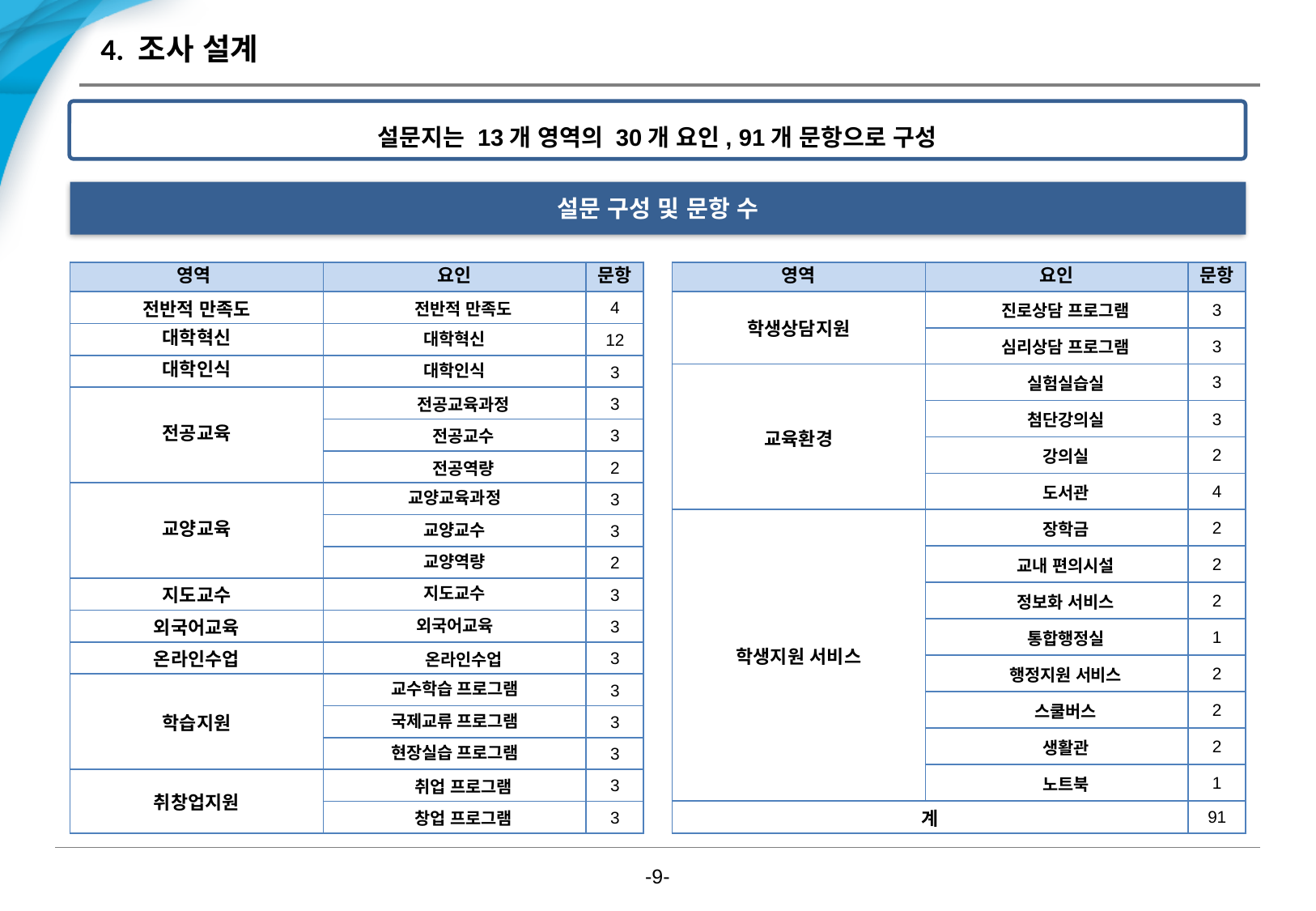

# 4. 조사 설계
설문지는 13개 영역의 30개 요인, 91개 문항으로 구성
설문 구성 및 문항 수
| 영역 | 요인 | 문항 |
| --- | --- | --- |
| 학생상담지원 | 진로상담 프로그램 | 3 |
|  | 심리상담 프로그램 | 3 |
| 교육환경 | 실험실습실 | 3 |
|  | 첨단강의실 | 3 |
|  | 강의실 | 2 |
|  | 도서관 | 4 |
| 학생지원 서비스 | 장학금 | 2 |
|  | 교내 편의시설 | 2 |
|  | 정보화 서비스 | 2 |
|  | 통합행정실 | 1 |
|  | 행정지원 서비스 | 2 |
|  | 스쿨버스 | 2 |
|  | 생활관 | 2 |
|  | 노트북 | 1 |
| 계 |  | 91 |
| 영역 | 요인 | 문항 |
| --- | --- | --- |
| 전반적 만족도 | 전반적 만족도 | 4 |
| 대학혁신 | 대학혁신 | 12 |
| 대학인식 | 대학인식 | 3 |
| 전공교육 | 전공교육과정 | 3 |
|  | 전공교수 | 3 |
|  | 전공역량 | 2 |
| 교양교육 | 교양교육과정 | 3 |
|  | 교양교수 | 3 |
|  | 교양역량 | 2 |
| 지도교수 | 지도교수 | 3 |
| 외국어교육 | 외국어교육 | 3 |
| 온라인수업 | 온라인수업 | 3 |
| 학습지원 | 교수학습 프로그램 | 3 |
|  | 국제교류 프로그램 | 3 |
|  | 현장실습 프로그램 | 3 |
| 취창업지원 | 취업 프로그램 | 3 |
|  | 창업 프로그램 | 3 |

-9-